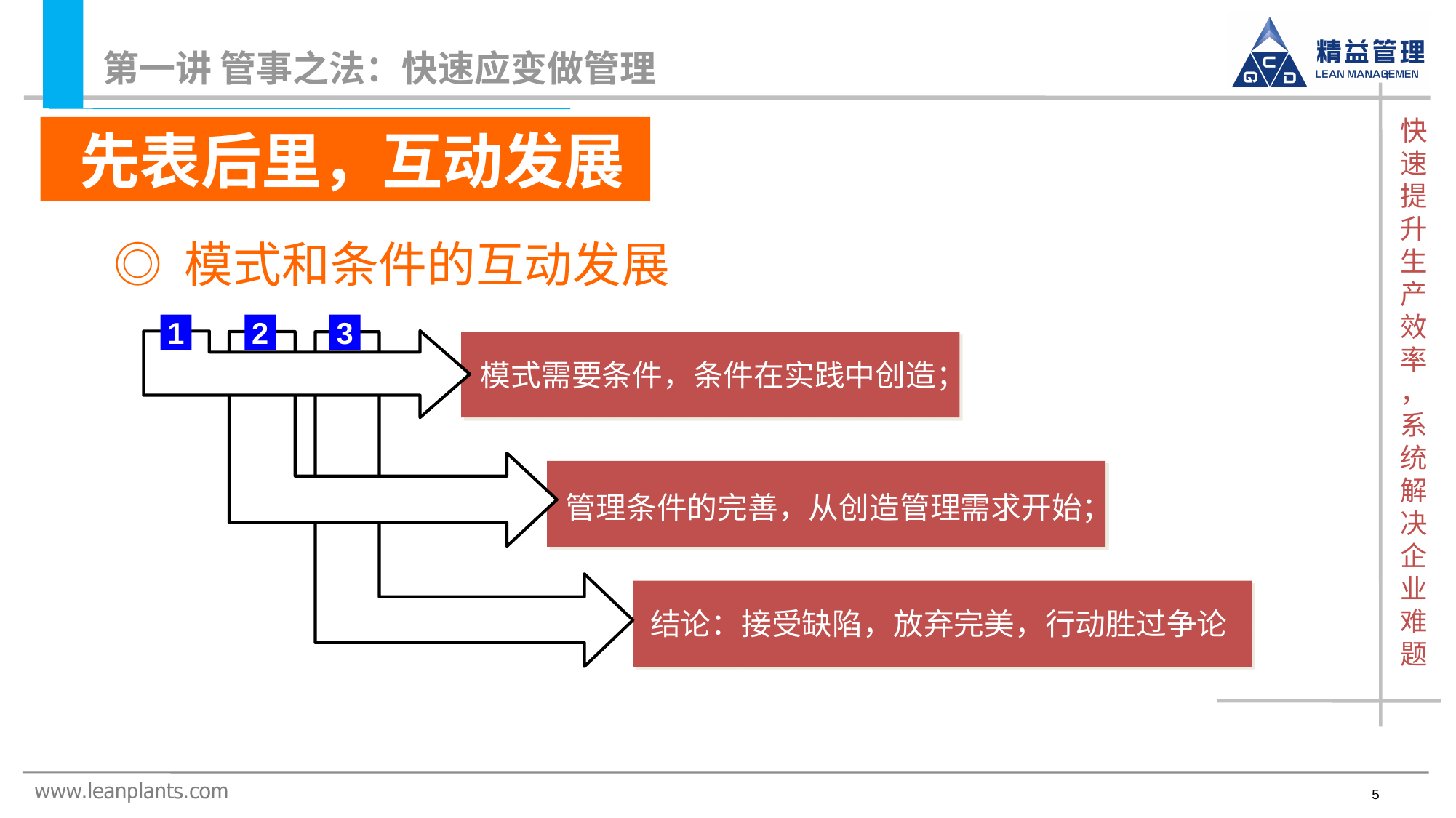

第一讲 管事之法：快速应变做管理

 先表后里，互动发展
◎ 模式和条件的互动发展
1
2
3

模式需要条件，条件在实践中创造；

管理条件的完善，从创造管理需求开始；

结论：接受缺陷，放弃完美，行动胜过争论